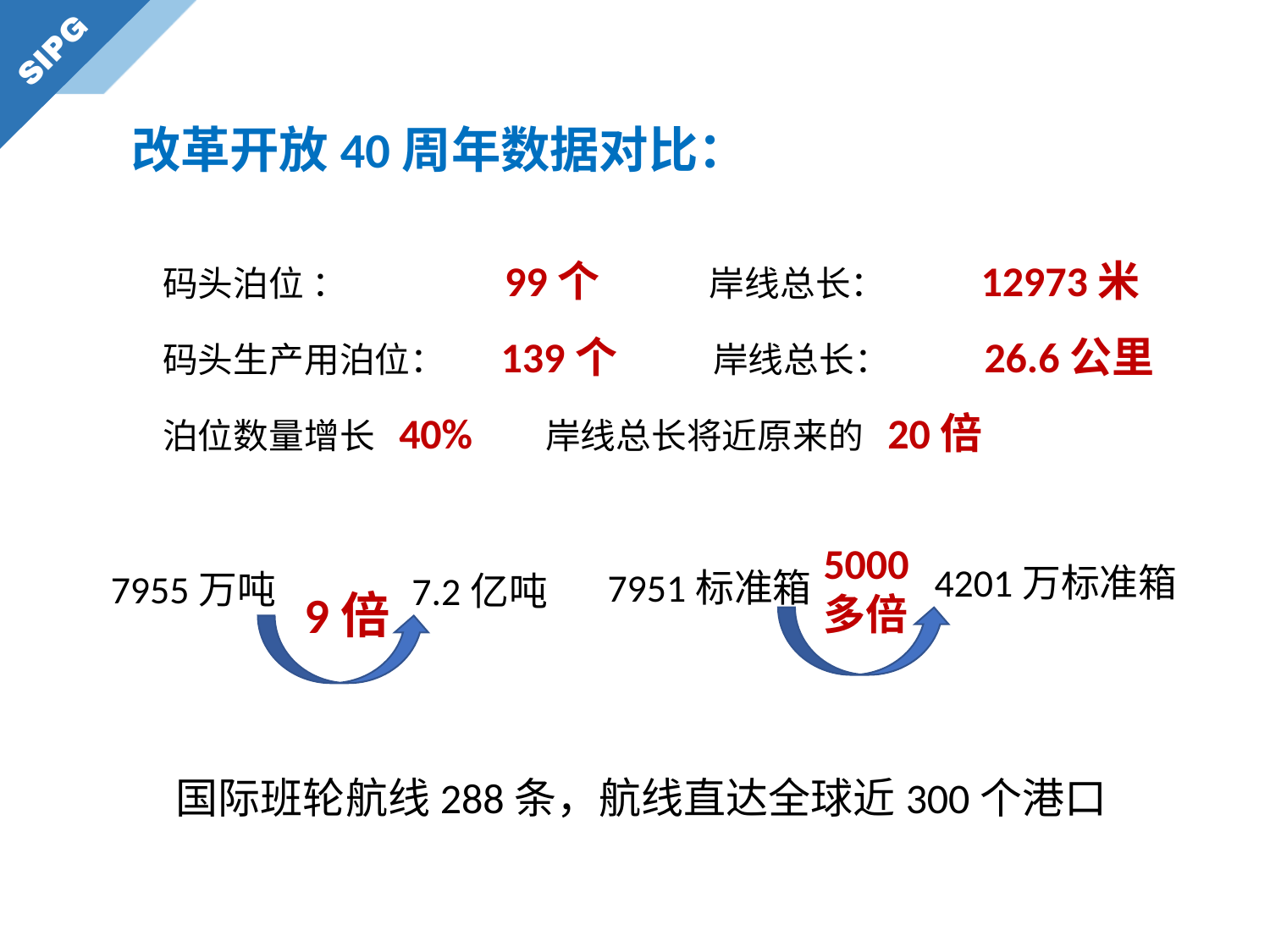

SIPG
改革开放40周年数据对比：
码头泊位 ：                   99个              岸线总长：           12973米
码头生产用泊位：      139个          岸线总长：           26.6公里
泊位数量增长  40%        岸线总长将近原来的  20倍
4201万标准箱
5000
多倍
7951标准箱
7955万吨
7.2亿吨
9倍

国际班轮航线288条，航线直达全球近300个港口